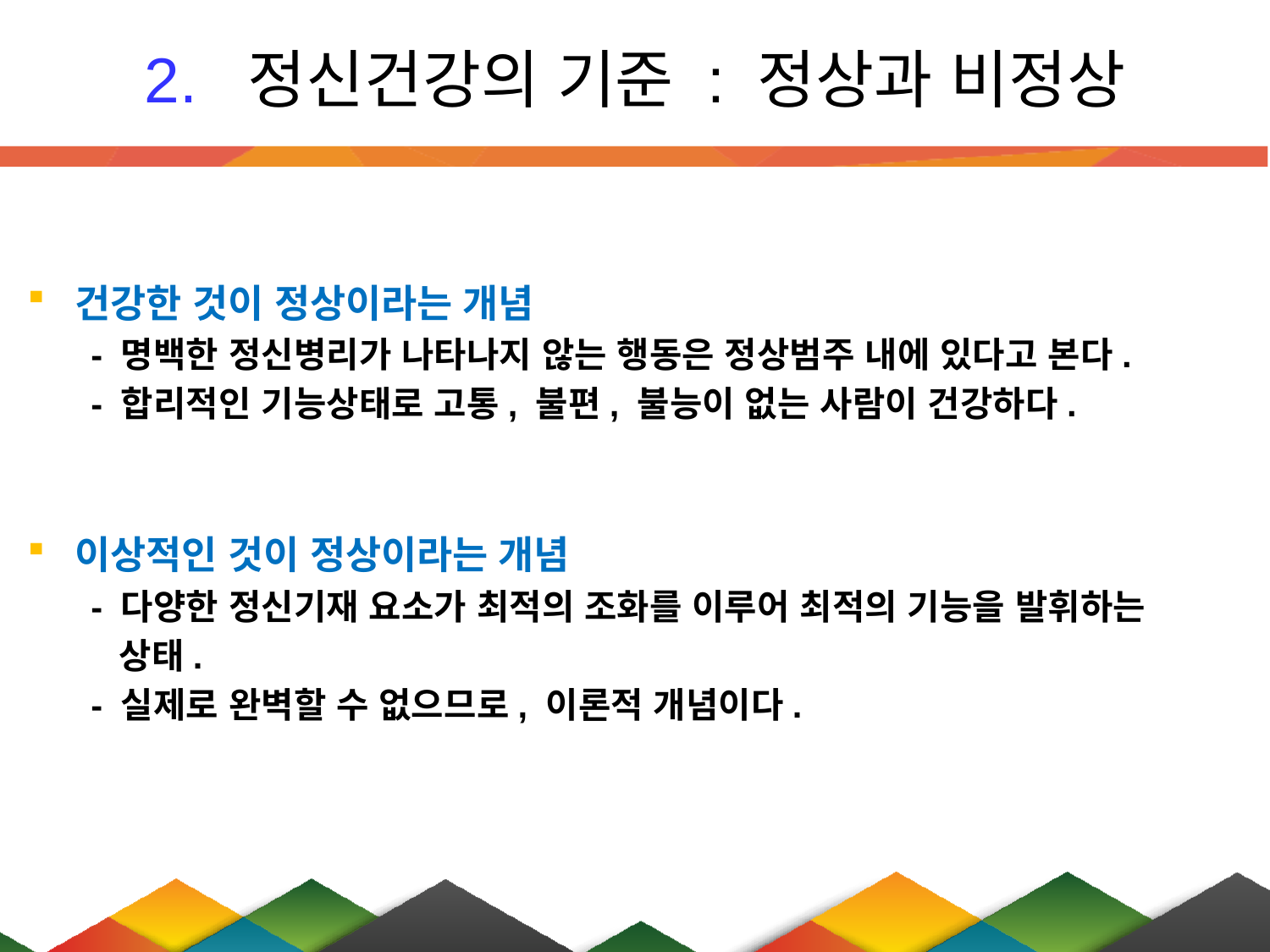

# 정신건강의 기준 : 정상과 비정상
건강한 것이 정상이라는 개념
- 명백한 정신병리가 나타나지 않는 행동은 정상범주 내에 있다고 본다.
- 합리적인 기능상태로 고통, 불편, 불능이 없는 사람이 건강하다.

이상적인 것이 정상이라는 개념
- 다양한 정신기재 요소가 최적의 조화를 이루어 최적의 기능을 발휘하는
  상태.
- 실제로 완벽할 수 없으므로, 이론적 개념이다.